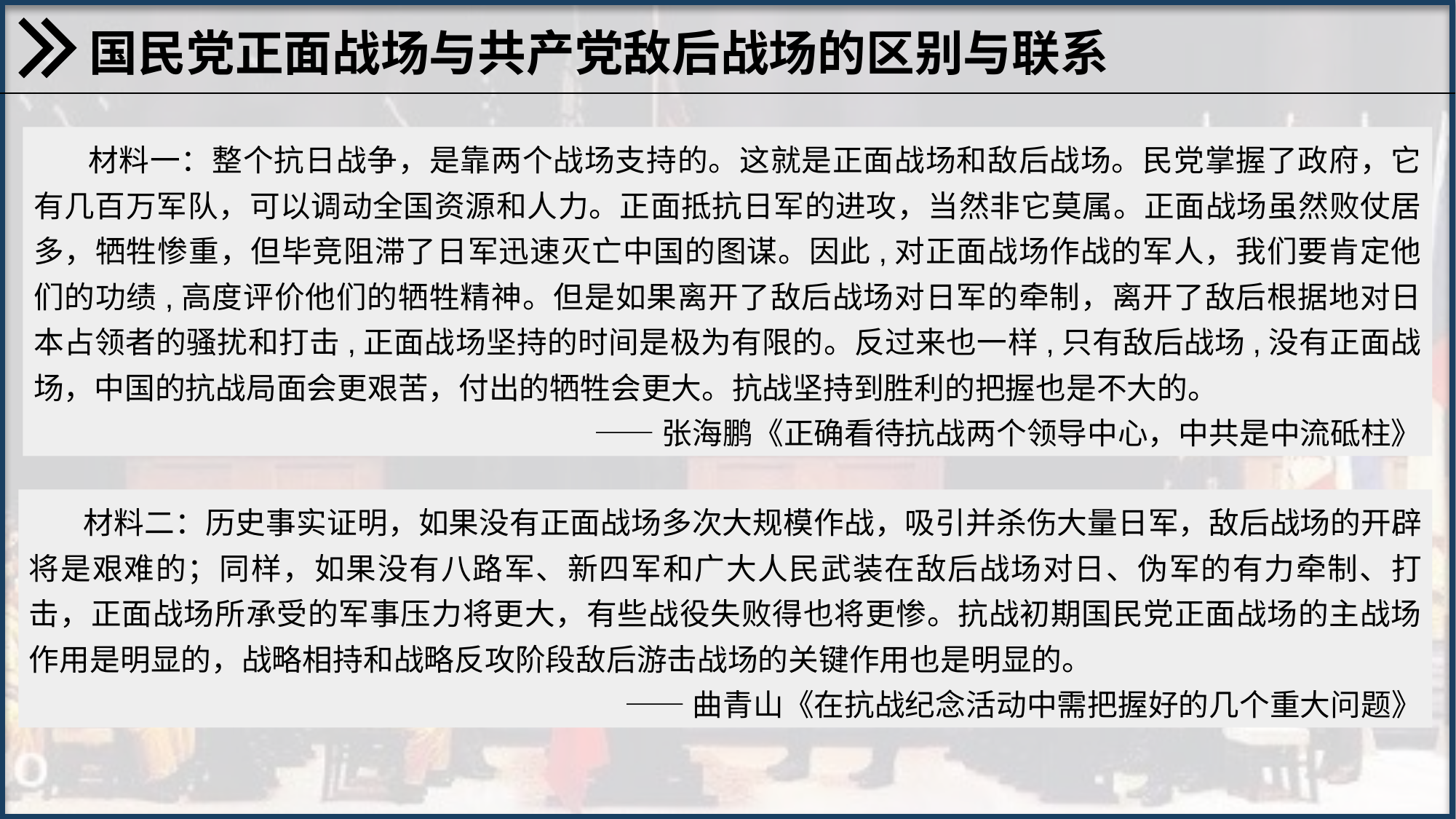

国民党正面战场与共产党敌后战场的区别与联系

材料一：整个抗日战争，是靠两个战场支持的。这就是正面战场和敌后战场。民党掌握了政府，它有几百万军队，可以调动全国资源和人力。正面抵抗日军的进攻，当然非它莫属。正面战场虽然败仗居多，牺牲惨重，但毕竞阻滞了日军迅速灭亡中国的图谋。因此,对正面战场作战的军人，我们要肯定他们的功绩,高度评价他们的牺牲精神。但是如果离开了敌后战场对日军的牵制，离开了敌后根据地对日本占领者的骚扰和打击,正面战场坚持的时间是极为有限的。反过来也一样,只有敌后战场,没有正面战场，中国的抗战局面会更艰苦，付出的牺牲会更大。抗战坚持到胜利的把握也是不大的。
——张海鹏《正确看待抗战两个领导中心，中共是中流砥柱》
材料二：历史事实证明，如果没有正面战场多次大规模作战，吸引并杀伤大量日军，敌后战场的开辟将是艰难的；同样，如果没有八路军、新四军和广大人民武装在敌后战场对日、伪军的有力牵制、打击，正面战场所承受的军事压力将更大，有些战役失败得也将更惨。抗战初期国民党正面战场的主战场作用是明显的，战略相持和战略反攻阶段敌后游击战场的关键作用也是明显的。
——曲青山《在抗战纪念活动中需把握好的几个重大问题》